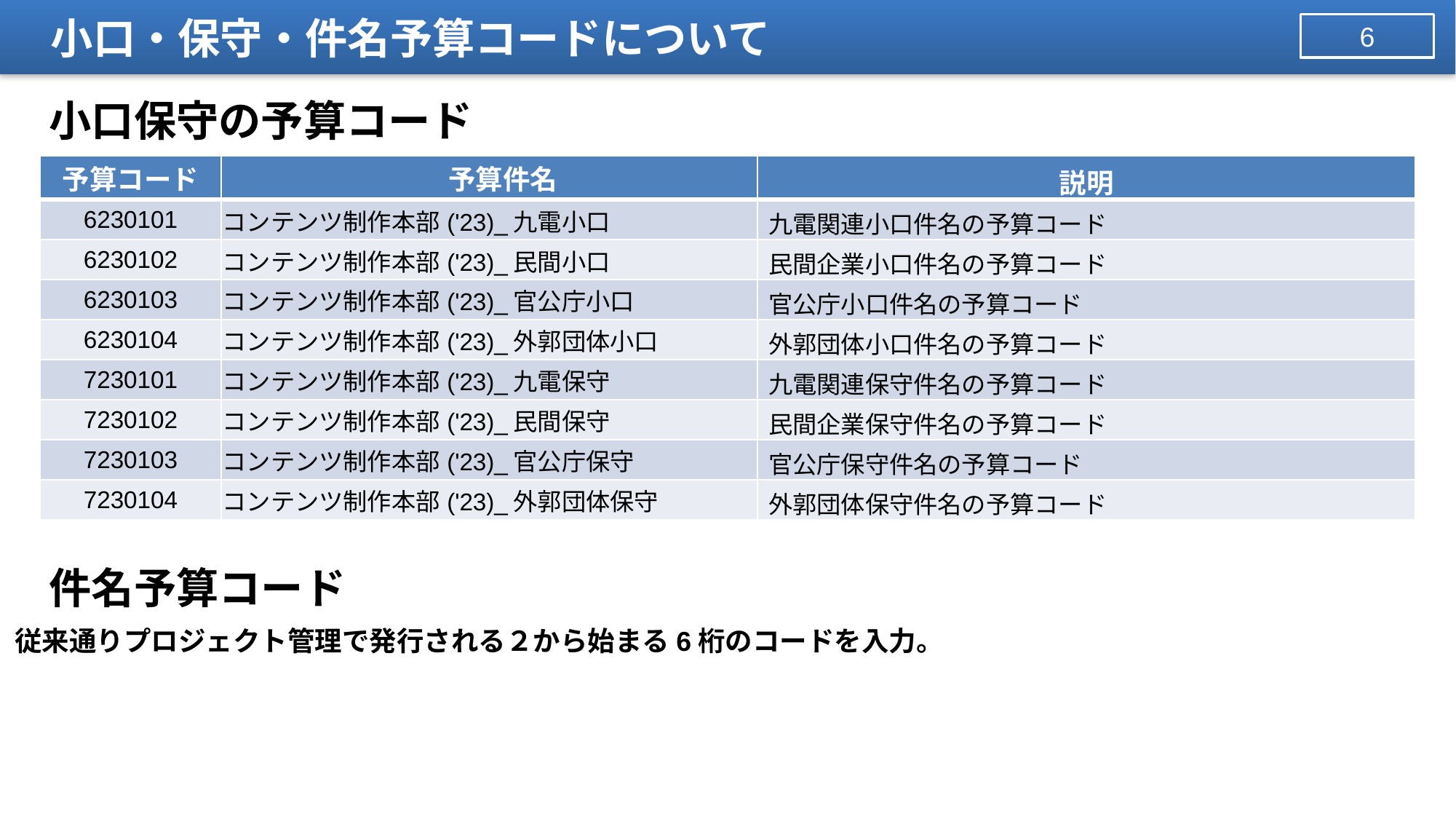

# 小口・保守・件名予算コードについて
6
小口保守の予算コード
| 予算コード | 予算件名 | 説明 |
| --- | --- | --- |
| 6230101 | コンテンツ制作本部('23)\_九電小口 | 九電関連小口件名の予算コード |
| 6230102 | コンテンツ制作本部('23)\_民間小口 | 民間企業小口件名の予算コード |
| 6230103 | コンテンツ制作本部('23)\_官公庁小口 | 官公庁小口件名の予算コード |
| 6230104 | コンテンツ制作本部('23)\_外郭団体小口 | 外郭団体小口件名の予算コード |
| 7230101 | コンテンツ制作本部('23)\_九電保守 | 九電関連保守件名の予算コード |
| 7230102 | コンテンツ制作本部('23)\_民間保守 | 民間企業保守件名の予算コード |
| 7230103 | コンテンツ制作本部('23)\_官公庁保守 | 官公庁保守件名の予算コード |
| 7230104 | コンテンツ制作本部('23)\_外郭団体保守 | 外郭団体保守件名の予算コード |
件名予算コード
従来通りプロジェクト管理で発行される２から始まる6桁のコードを入力。